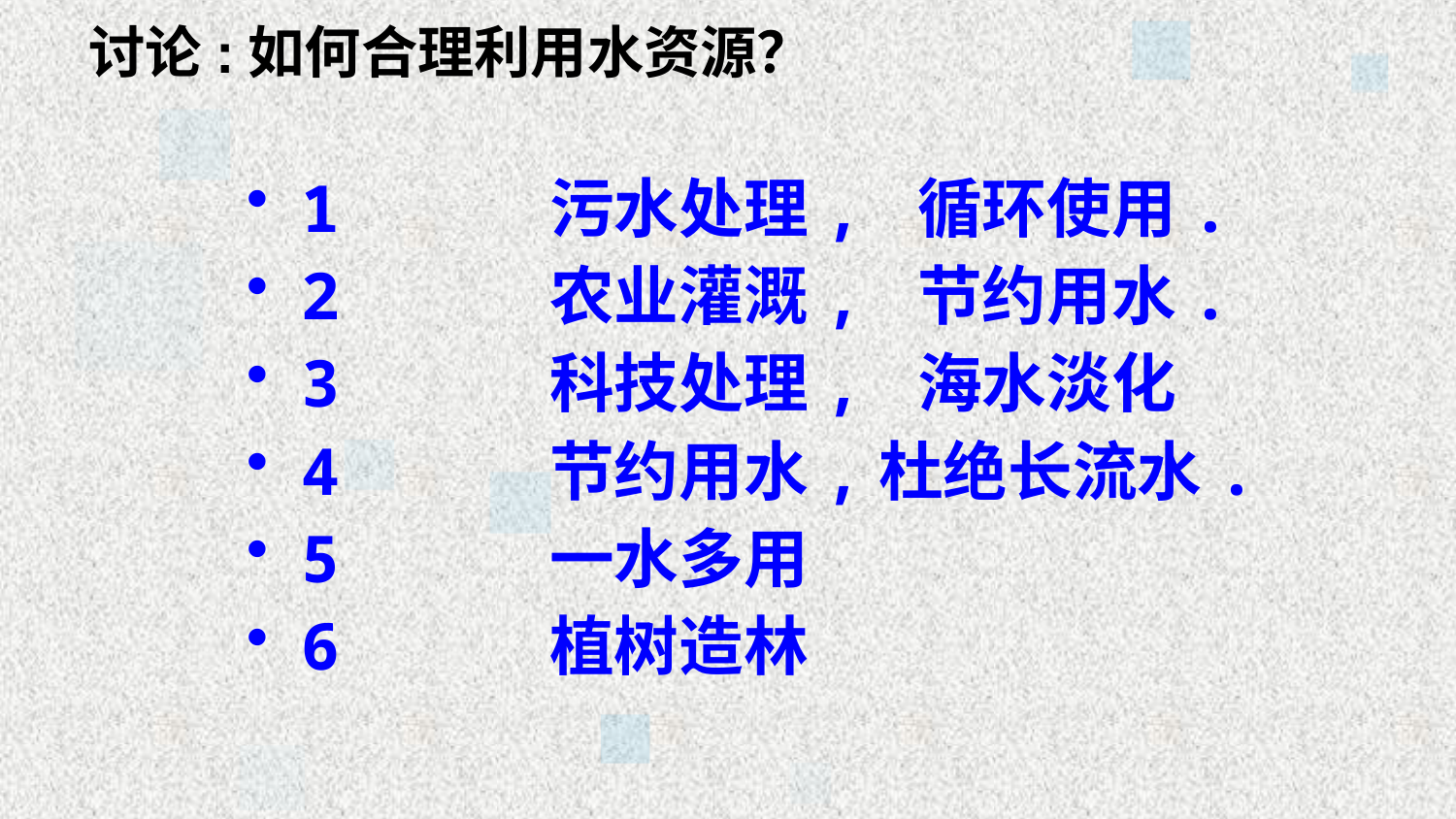

讨论:如何合理利用水资源？

1     污水处理, 循环使用.
2     农业灌溉, 节约用水.
3     科技处理, 海水淡化
4     节约用水,杜绝长流水.
5     一水多用
6     植树造林